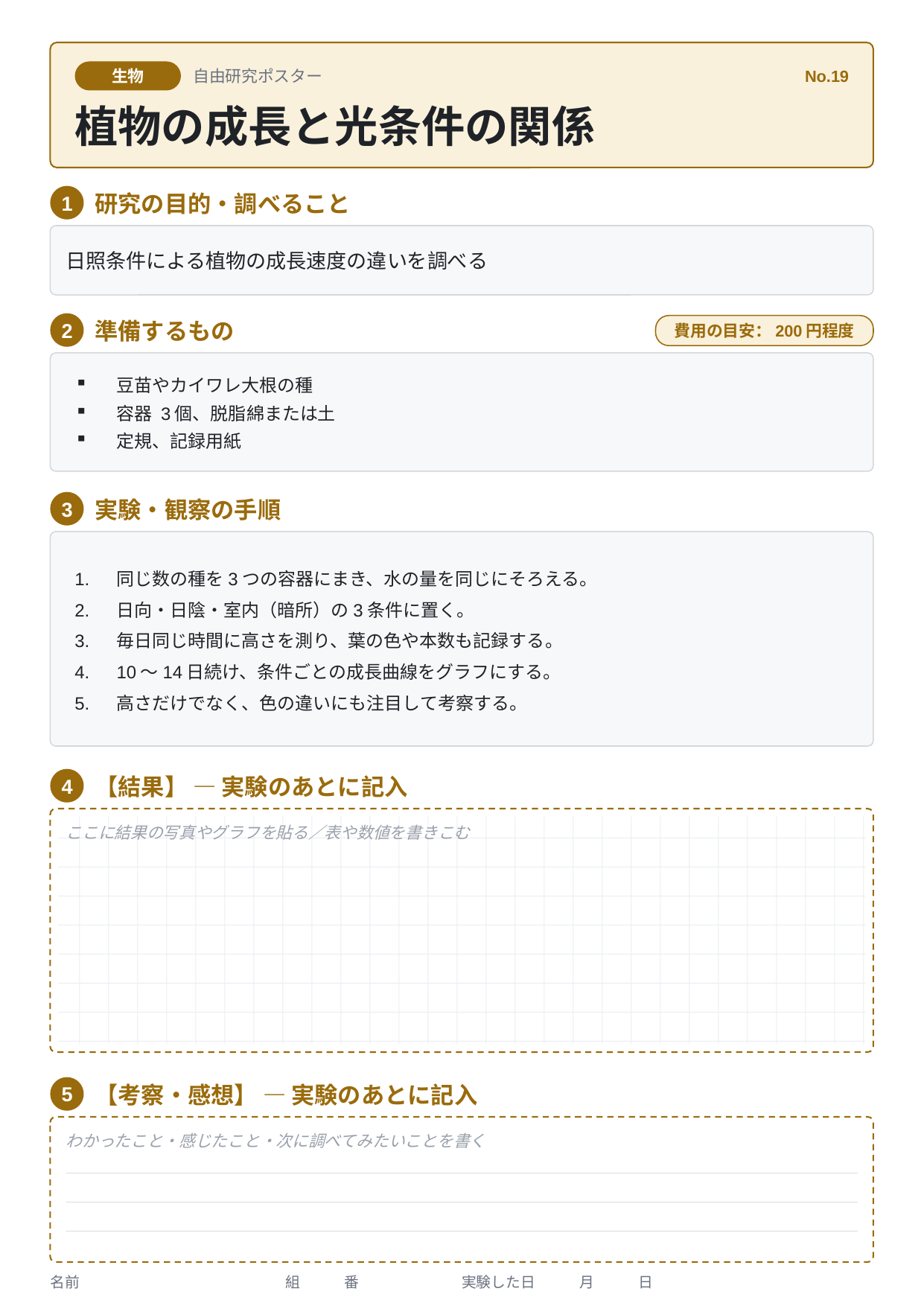

生物
自由研究ポスター
No.19
植物の成長と光条件の関係
研究の目的・調べること

1

日照条件による植物の成長速度の違いを調べる
準備するもの

2

費用の目安：200円程度

豆苗やカイワレ大根の種
容器 3個、脱脂綿または土
定規、記録用紙
実験・観察の手順

3

同じ数の種を3つの容器にまき、水の量を同じにそろえる。
日向・日陰・室内（暗所）の3条件に置く。
毎日同じ時間に高さを測り、葉の色や本数も記録する。
10〜14日続け、条件ごとの成長曲線をグラフにする。
高さだけでなく、色の違いにも注目して考察する。
【結果】 — 実験のあとに記入

4

ここに結果の写真やグラフを貼る／表や数値を書きこむ

【考察・感想】 — 実験のあとに記入

5

わかったこと・感じたこと・次に調べてみたいことを書く

名前　　　　　　　　　　　　　　組　　　番　　　　　　　実験した日　　　月　　　日